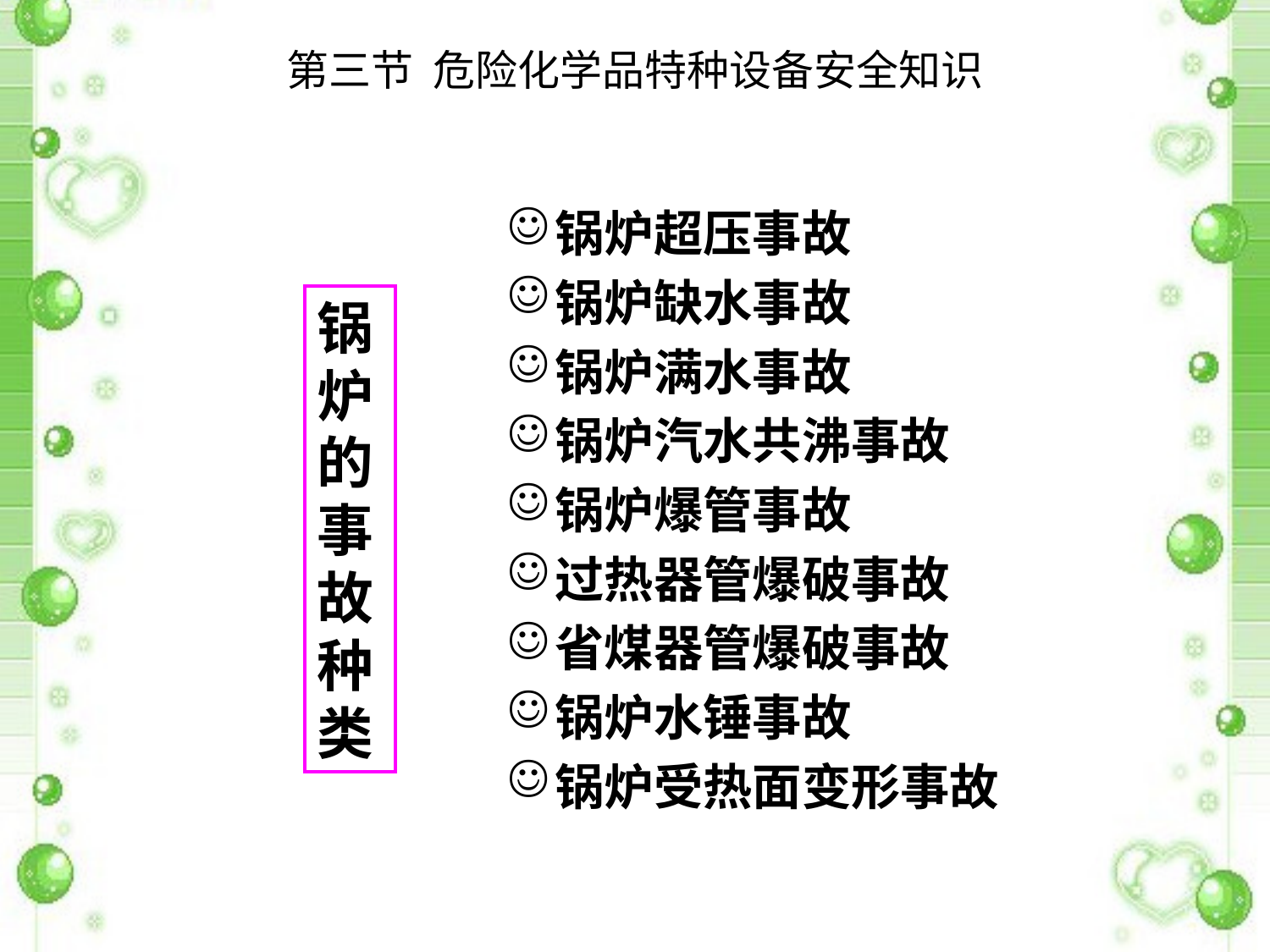

# 第三节  危险化学品特种设备安全知识
锅炉超压事故
锅炉缺水事故
锅炉满水事故
锅炉汽水共沸事故
锅炉爆管事故
过热器管爆破事故
省煤器管爆破事故
锅炉水锤事故
锅炉受热面变形事故
锅炉的事故种类